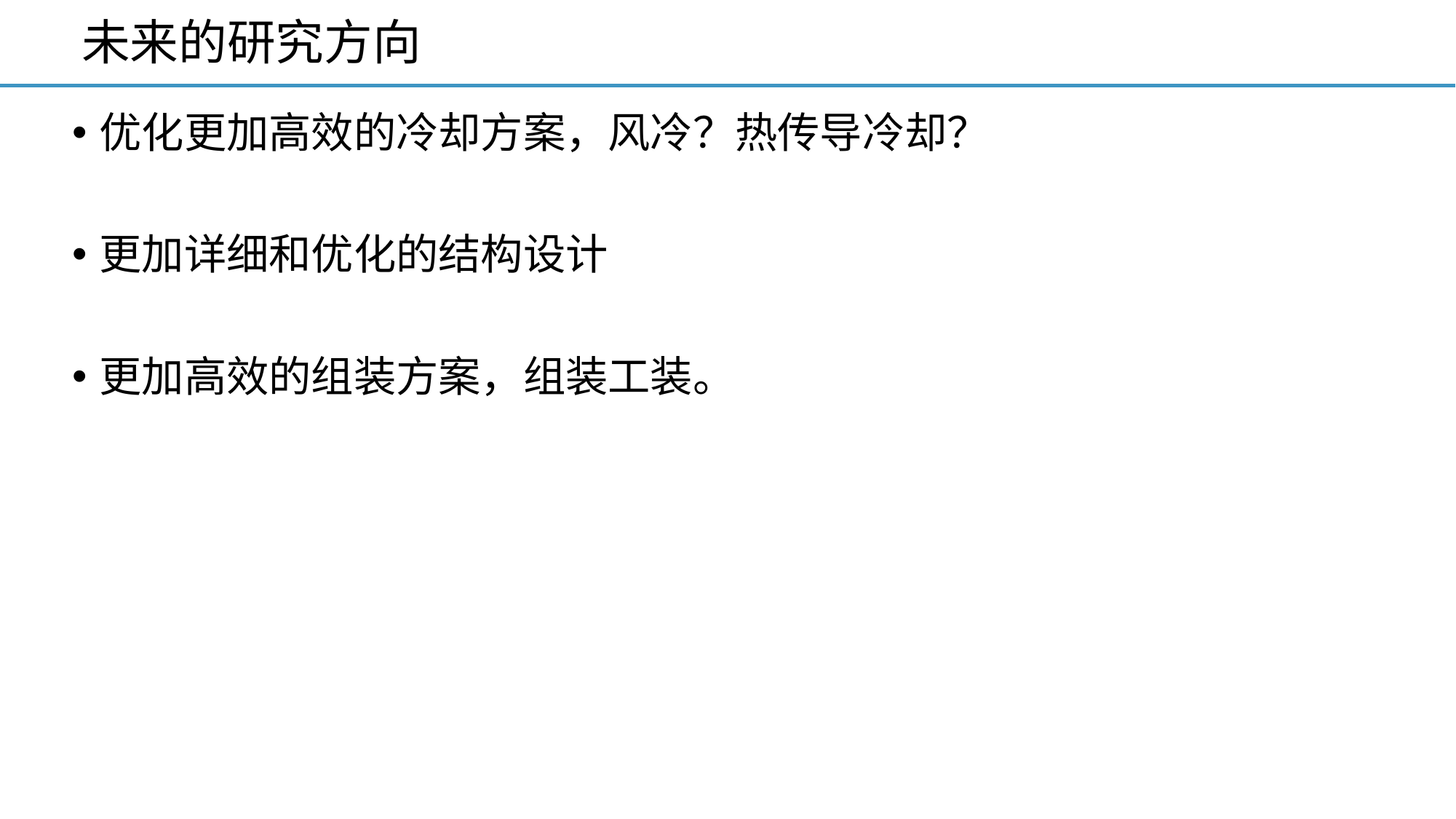

# 未来的研究方向
优化更加高效的冷却方案，风冷？热传导冷却？

更加详细和优化的结构设计

更加高效的组装方案，组装工装。
19